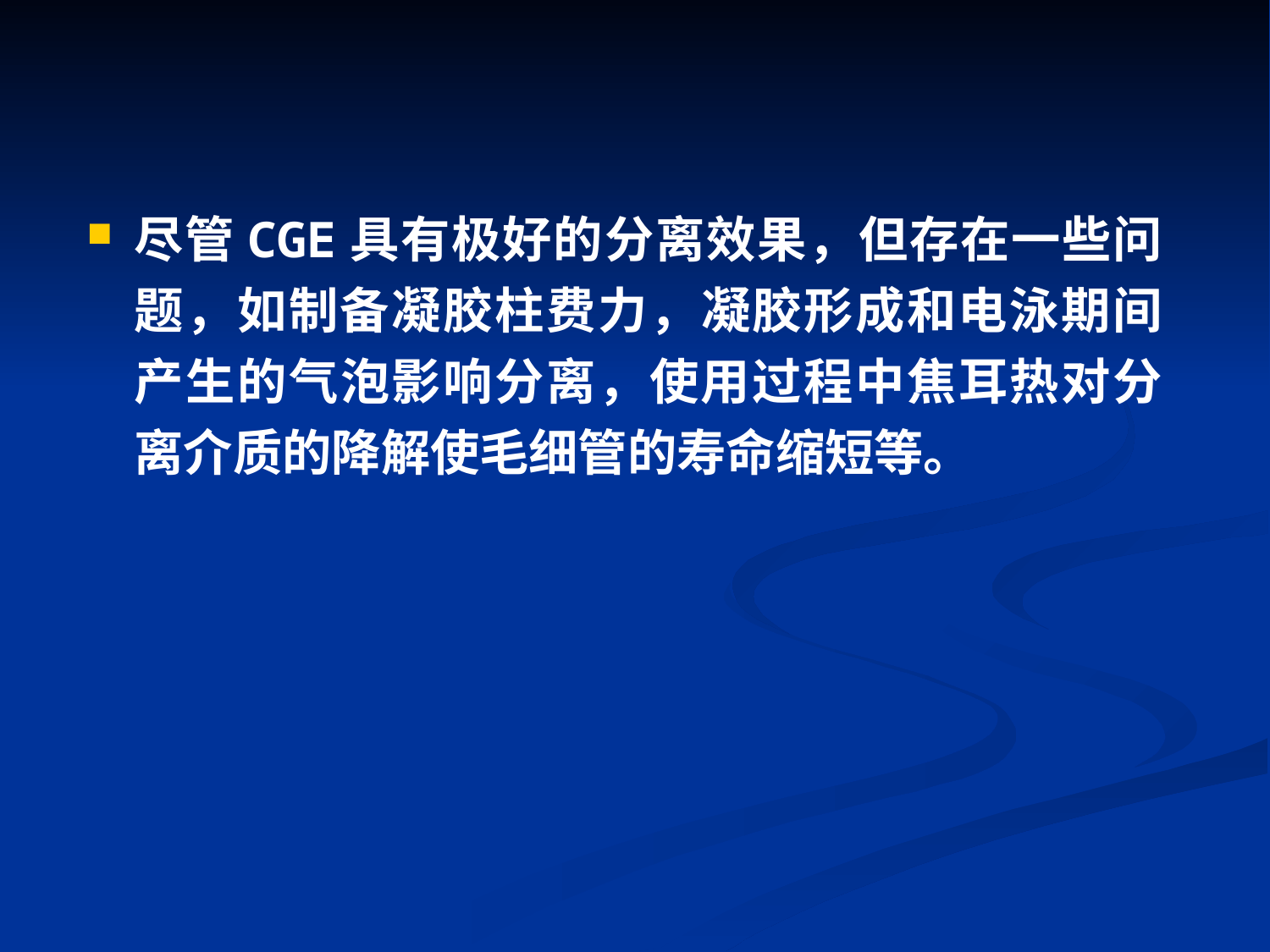

尽管CGE具有极好的分离效果，但存在一些问题，如制备凝胶柱费力，凝胶形成和电泳期间产生的气泡影响分离，使用过程中焦耳热对分离介质的降解使毛细管的寿命缩短等。